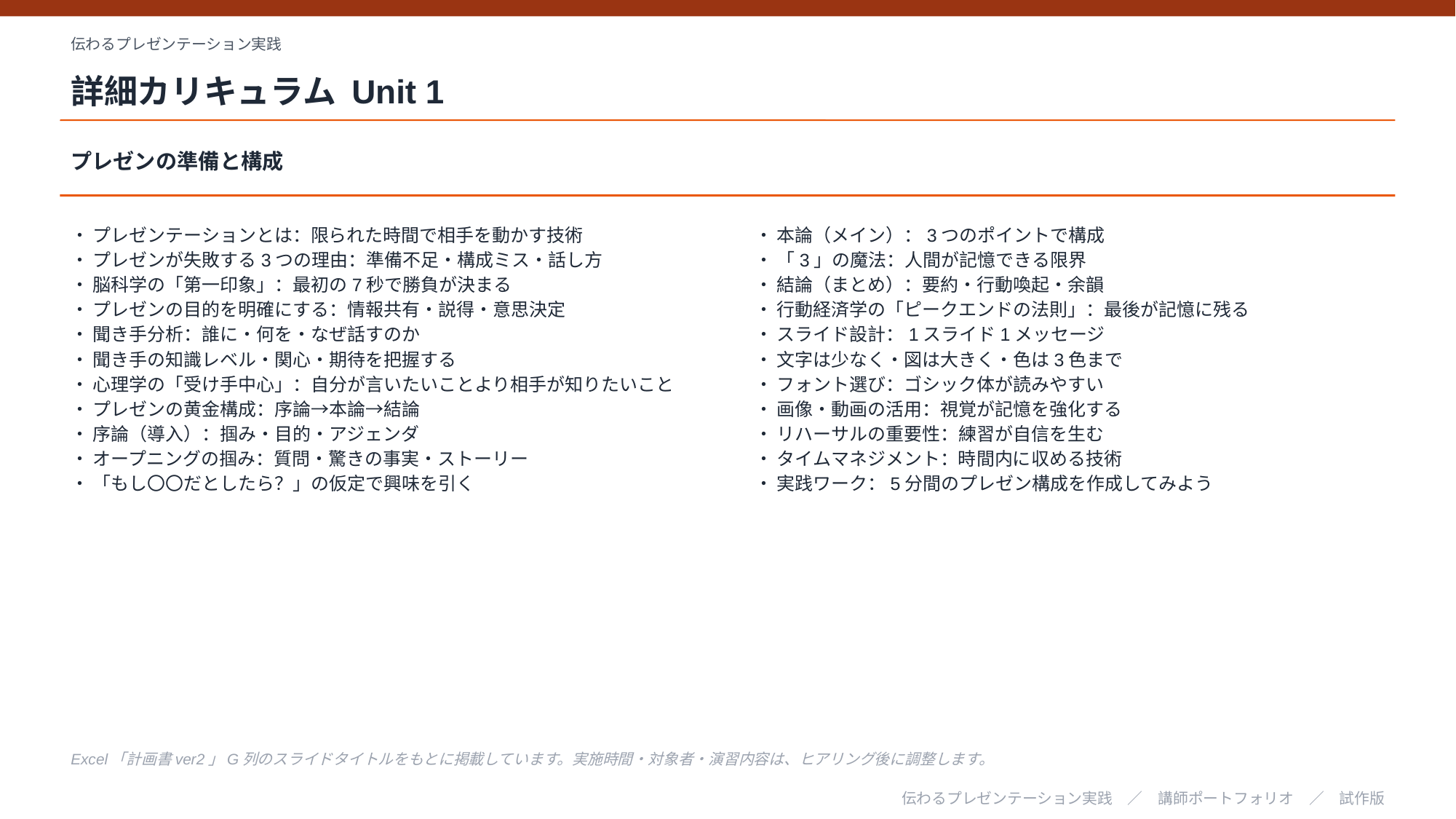

伝わるプレゼンテーション実践
詳細カリキュラム Unit 1

プレゼンの準備と構成

・ プレゼンテーションとは：限られた時間で相手を動かす技術
・ プレゼンが失敗する3つの理由：準備不足・構成ミス・話し方
・ 脳科学の「第一印象」：最初の7秒で勝負が決まる
・ プレゼンの目的を明確にする：情報共有・説得・意思決定
・ 聞き手分析：誰に・何を・なぜ話すのか
・ 聞き手の知識レベル・関心・期待を把握する
・ 心理学の「受け手中心」：自分が言いたいことより相手が知りたいこと
・ プレゼンの黄金構成：序論→本論→結論
・ 序論（導入）：掴み・目的・アジェンダ
・ オープニングの掴み：質問・驚きの事実・ストーリー
・ 「もし〇〇だとしたら？」の仮定で興味を引く
・ 本論（メイン）：3つのポイントで構成
・ 「3」の魔法：人間が記憶できる限界
・ 結論（まとめ）：要約・行動喚起・余韻
・ 行動経済学の「ピークエンドの法則」：最後が記憶に残る
・ スライド設計：1スライド1メッセージ
・ 文字は少なく・図は大きく・色は3色まで
・ フォント選び：ゴシック体が読みやすい
・ 画像・動画の活用：視覚が記憶を強化する
・ リハーサルの重要性：練習が自信を生む
・ タイムマネジメント：時間内に収める技術
・ 実践ワーク：5分間のプレゼン構成を作成してみよう
Excel「計画書ver2」G列のスライドタイトルをもとに掲載しています。実施時間・対象者・演習内容は、ヒアリング後に調整します。
伝わるプレゼンテーション実践　／　講師ポートフォリオ　／　試作版